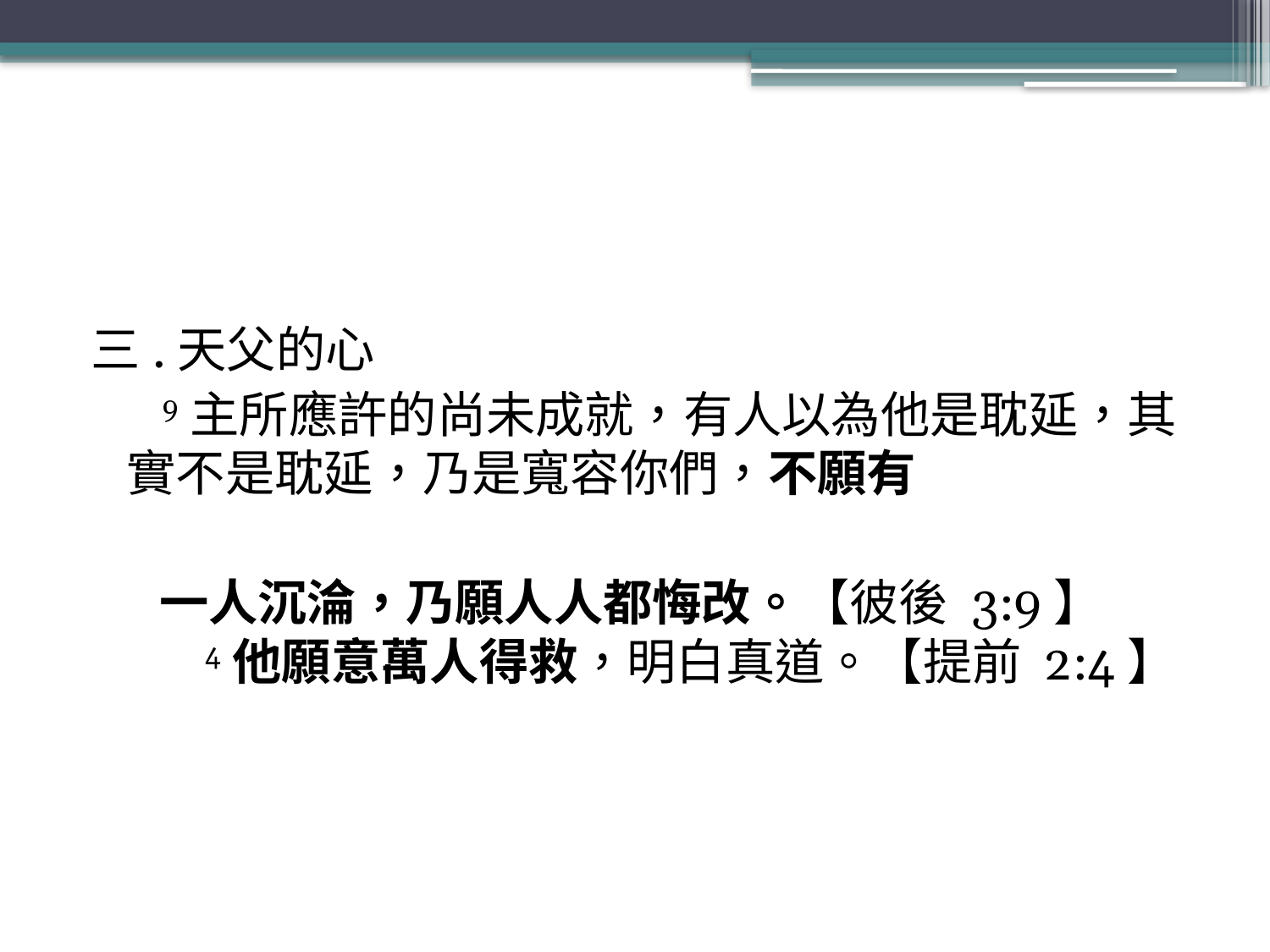

#
三.天父的心
      9主所應許的尚未成就，有人以為他是耽延，其實不是耽延，乃是寬容你們，不願有

     一人沉淪，乃願人人都悔改。【彼後 3:9】
      4他願意萬人得救，明白真道。【提前 2:4】